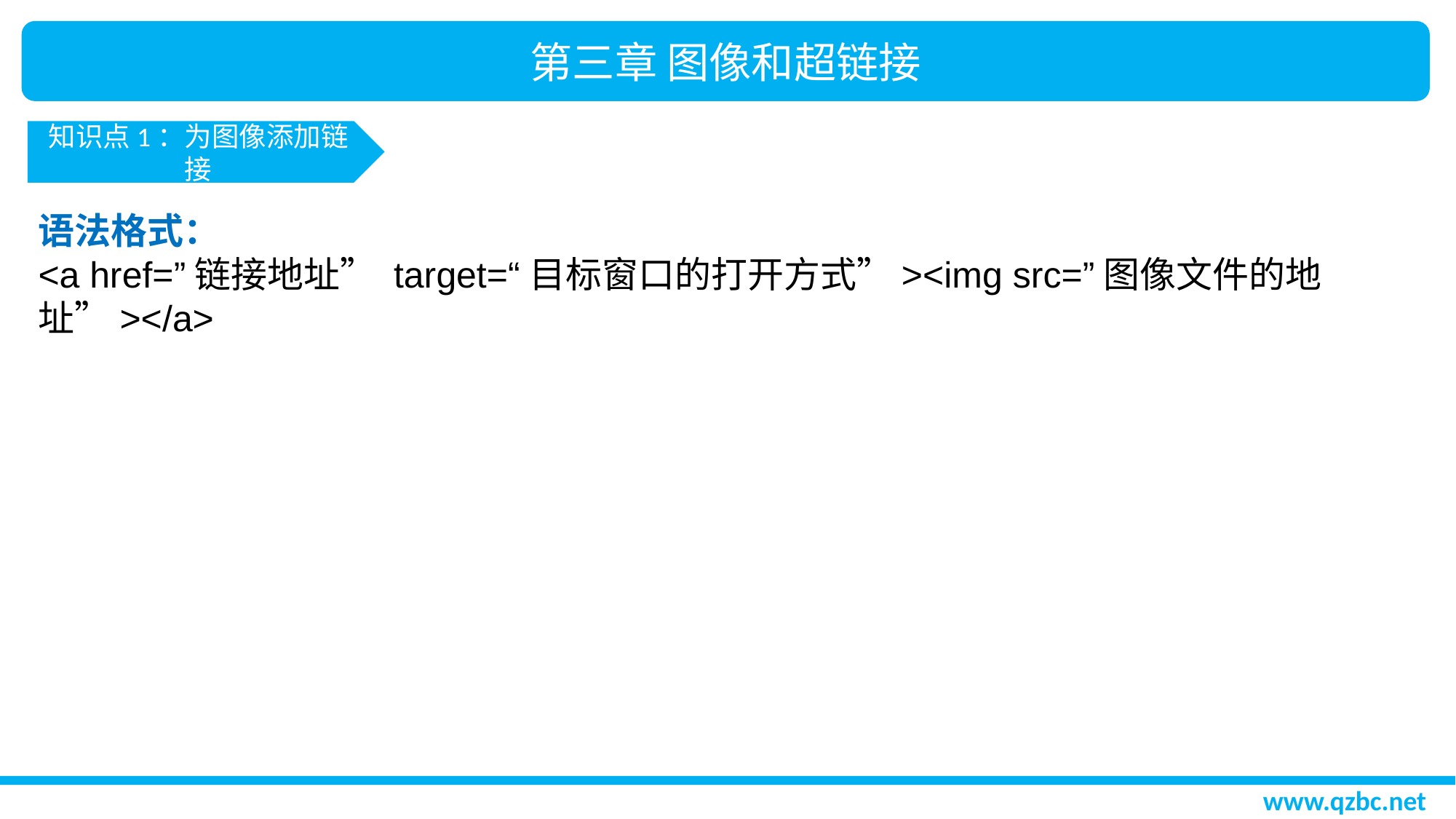

第三章 图像和超链接
知识点1：为图像添加链接
语法格式：
<a href=”链接地址” target=“目标窗口的打开方式”><img src=”图像文件的地址”></a>

www.qzbc.net